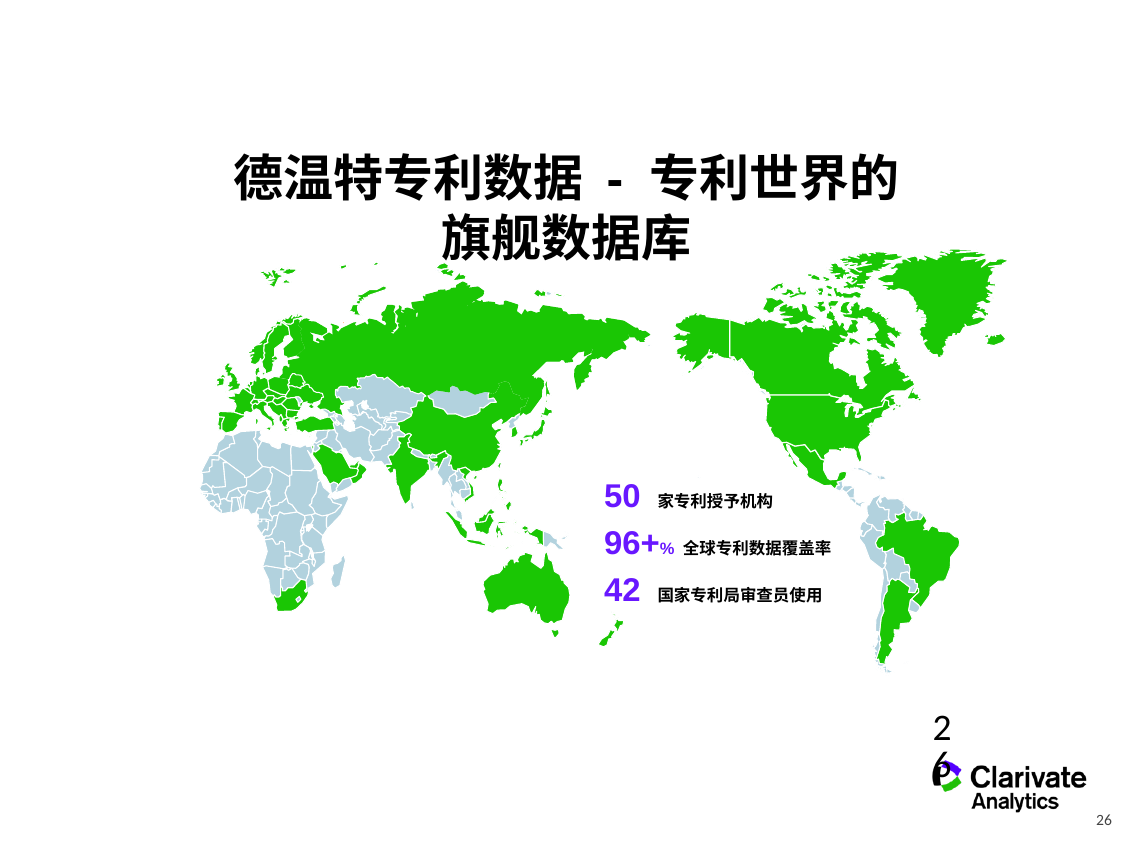

# 德温特专利数据 - 专利世界的旗舰数据库

50 家专利授予机构
96+% 全球专利数据覆盖率
42 国家专利局审查员使用
26